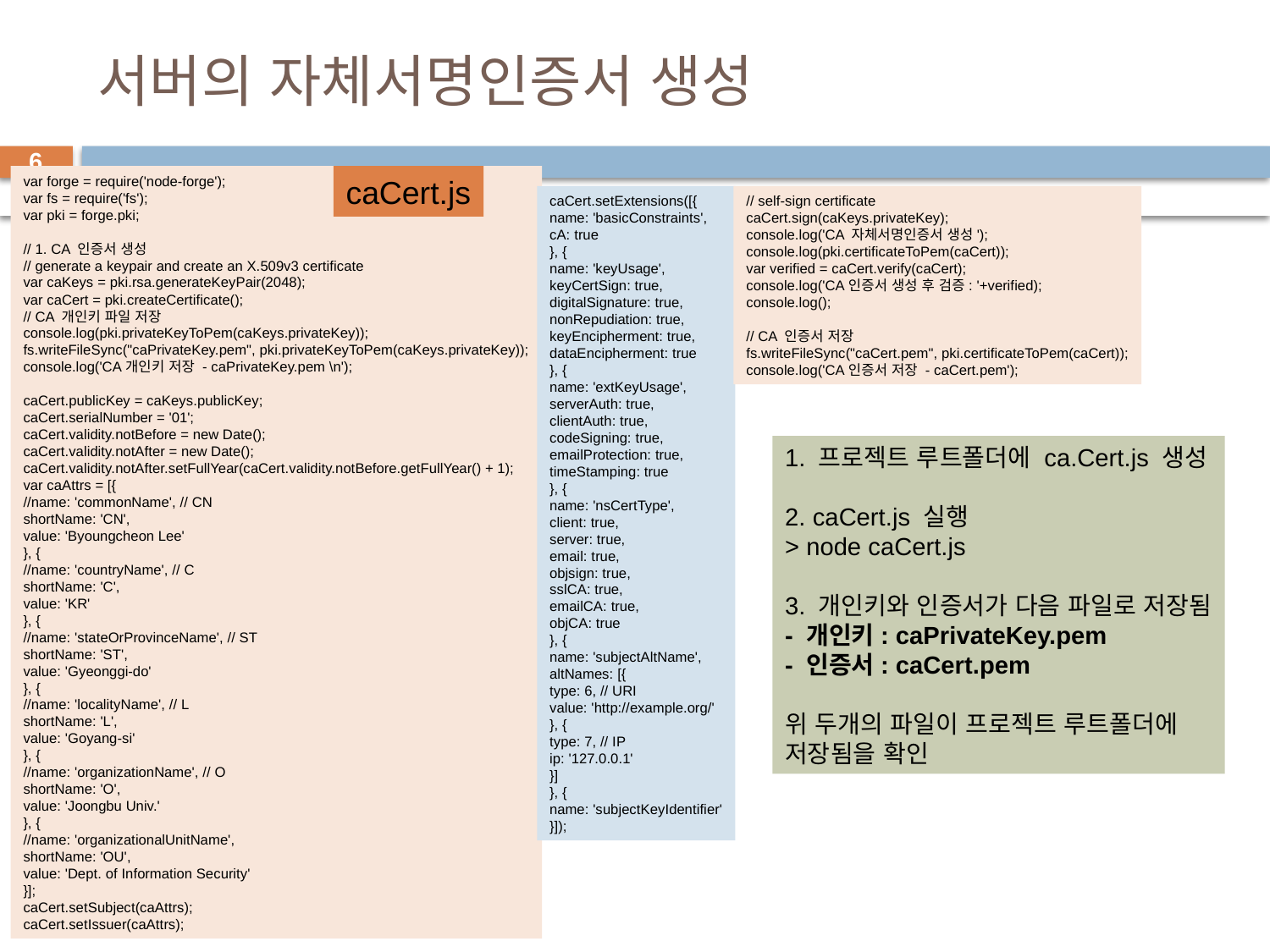

# 서버의 자체서명인증서 생성
6
var forge = require('node-forge');
var fs = require('fs');
var pki = forge.pki;
// 1. CA 인증서 생성
// generate a keypair and create an X.509v3 certificate
var caKeys = pki.rsa.generateKeyPair(2048);
var caCert = pki.createCertificate();
// CA 개인키 파일 저장
console.log(pki.privateKeyToPem(caKeys.privateKey));
fs.writeFileSync("caPrivateKey.pem", pki.privateKeyToPem(caKeys.privateKey));
console.log('CA개인키 저장 - caPrivateKey.pem \n');
caCert.publicKey = caKeys.publicKey;
caCert.serialNumber = '01';
caCert.validity.notBefore = new Date();
caCert.validity.notAfter = new Date();
caCert.validity.notAfter.setFullYear(caCert.validity.notBefore.getFullYear() + 1);
var caAttrs = [{
//name: 'commonName', // CN
shortName: 'CN',
value: 'Byoungcheon Lee'
}, {
//name: 'countryName', // C
shortName: 'C',
value: 'KR'
}, {
//name: 'stateOrProvinceName', // ST
shortName: 'ST',
value: 'Gyeonggi-do'
}, {
//name: 'localityName', // L
shortName: 'L',
value: 'Goyang-si'
}, {
//name: 'organizationName', // O
shortName: 'O',
value: 'Joongbu Univ.'
}, {
//name: 'organizationalUnitName',
shortName: 'OU',
value: 'Dept. of Information Security'
}];
caCert.setSubject(caAttrs);
caCert.setIssuer(caAttrs);
caCert.js
caCert.setExtensions([{
name: 'basicConstraints',
cA: true
}, {
name: 'keyUsage',
keyCertSign: true,
digitalSignature: true,
nonRepudiation: true,
keyEncipherment: true,
dataEncipherment: true
}, {
name: 'extKeyUsage',
serverAuth: true,
clientAuth: true,
codeSigning: true,
emailProtection: true,
timeStamping: true
}, {
name: 'nsCertType',
client: true,
server: true,
email: true,
objsign: true,
sslCA: true,
emailCA: true,
objCA: true
}, {
name: 'subjectAltName',
altNames: [{
type: 6, // URI
value: 'http://example.org/'
}, {
type: 7, // IP
ip: '127.0.0.1'
}]
}, {
name: 'subjectKeyIdentifier'
}]);
// self-sign certificate
caCert.sign(caKeys.privateKey);
console.log('CA 자체서명인증서 생성');
console.log(pki.certificateToPem(caCert));
var verified = caCert.verify(caCert);
console.log('CA인증서 생성 후 검증: '+verified);
console.log();
// CA 인증서 저장
fs.writeFileSync("caCert.pem", pki.certificateToPem(caCert));
console.log('CA인증서 저장 - caCert.pem');
1. 프로젝트 루트폴더에 ca.Cert.js 생성

2. caCert.js 실행
> node caCert.js

3. 개인키와 인증서가 다음 파일로 저장됨
- 개인키: caPrivateKey.pem
- 인증서: caCert.pem

위 두개의 파일이 프로젝트 루트폴더에
저장됨을 확인